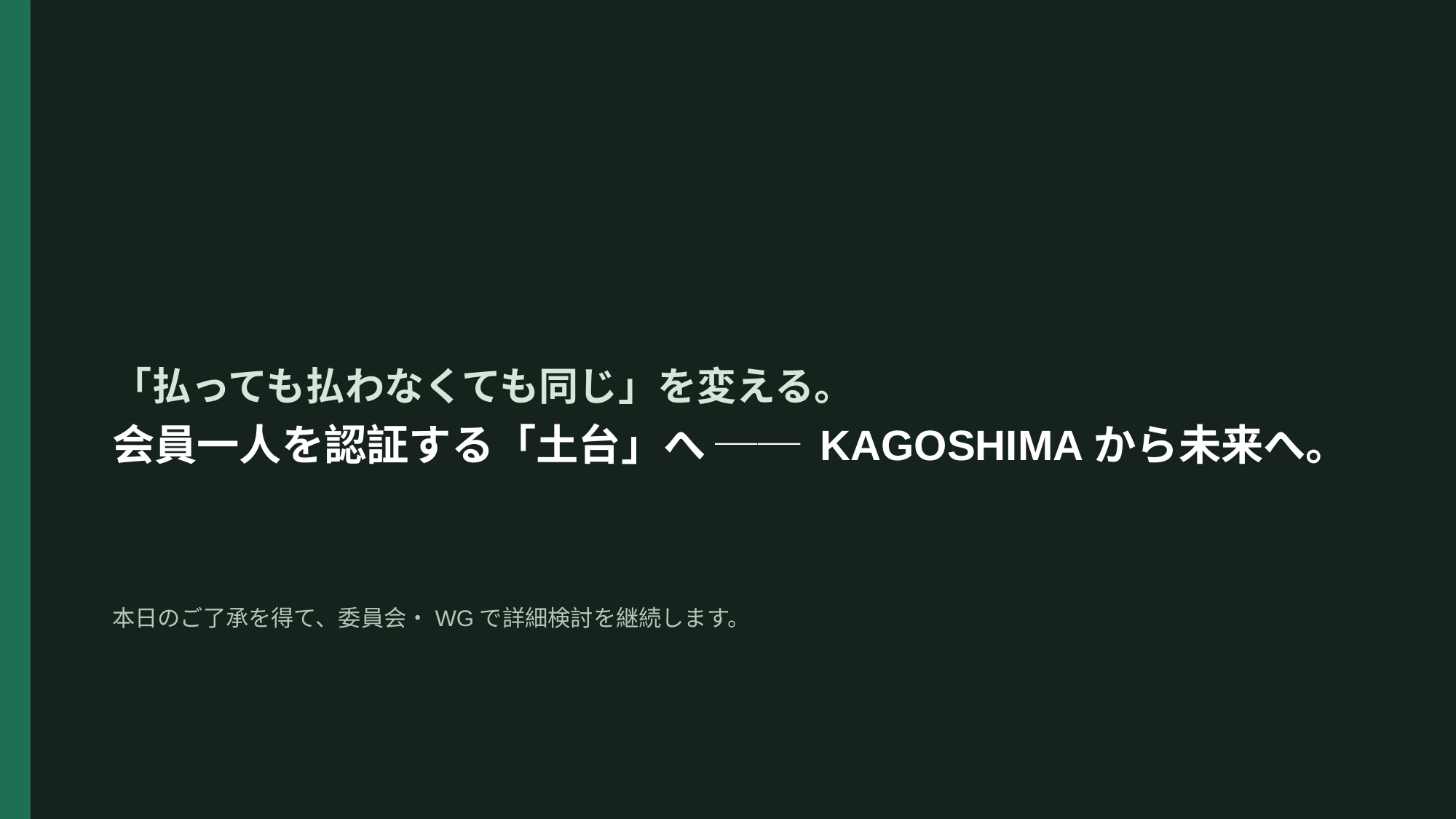

「払っても払わなくても同じ」を変える。
会員一人を認証する「土台」へ ── KAGOSHIMAから未来へ。
本日のご了承を得て、委員会・WGで詳細検討を継続します。